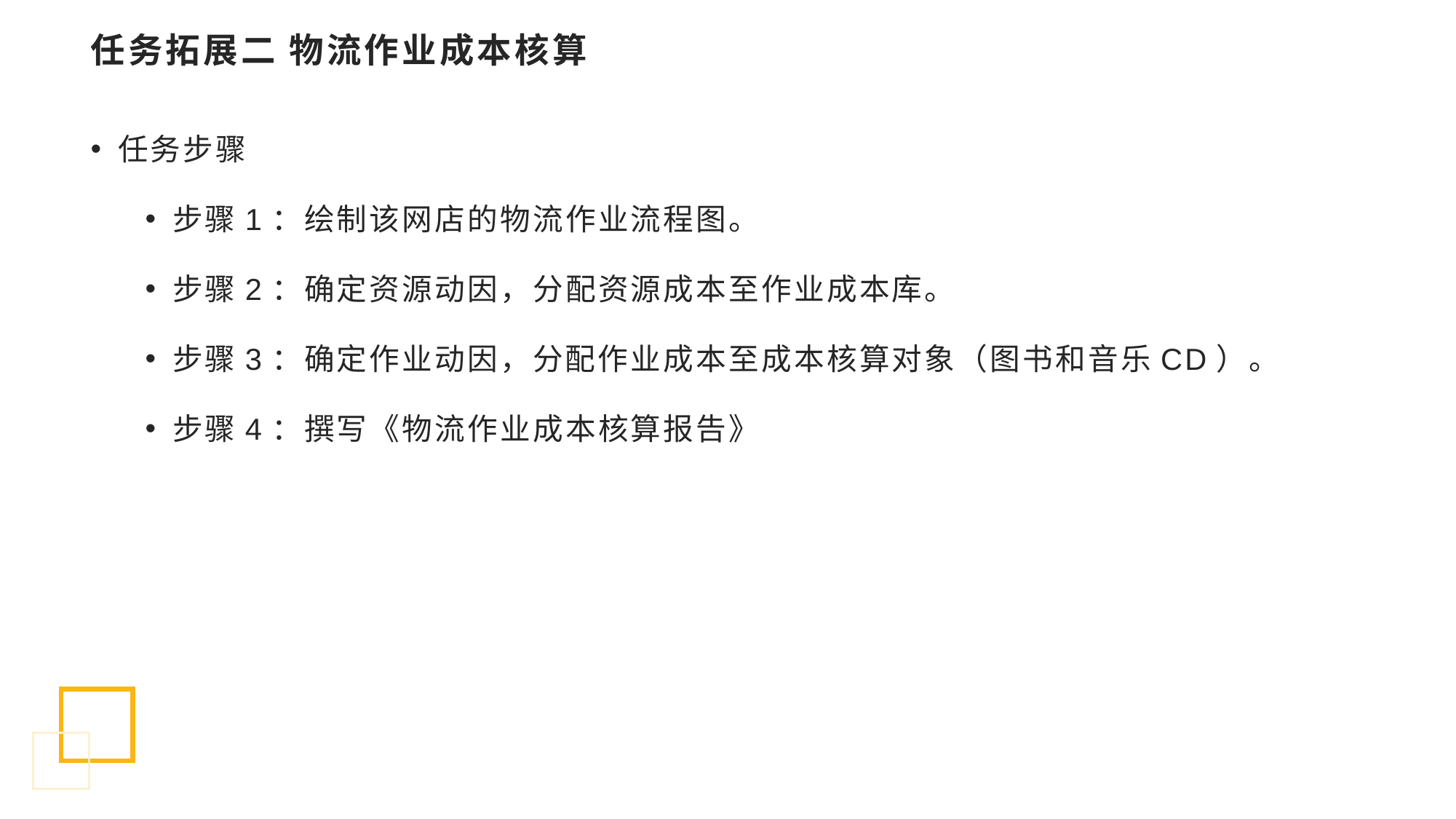

# 任务拓展二 物流作业成本核算
任务步骤
步骤1：绘制该网店的物流作业流程图。
步骤2：确定资源动因，分配资源成本至作业成本库。
步骤3：确定作业动因，分配作业成本至成本核算对象（图书和音乐CD）。
步骤4：撰写《物流作业成本核算报告》